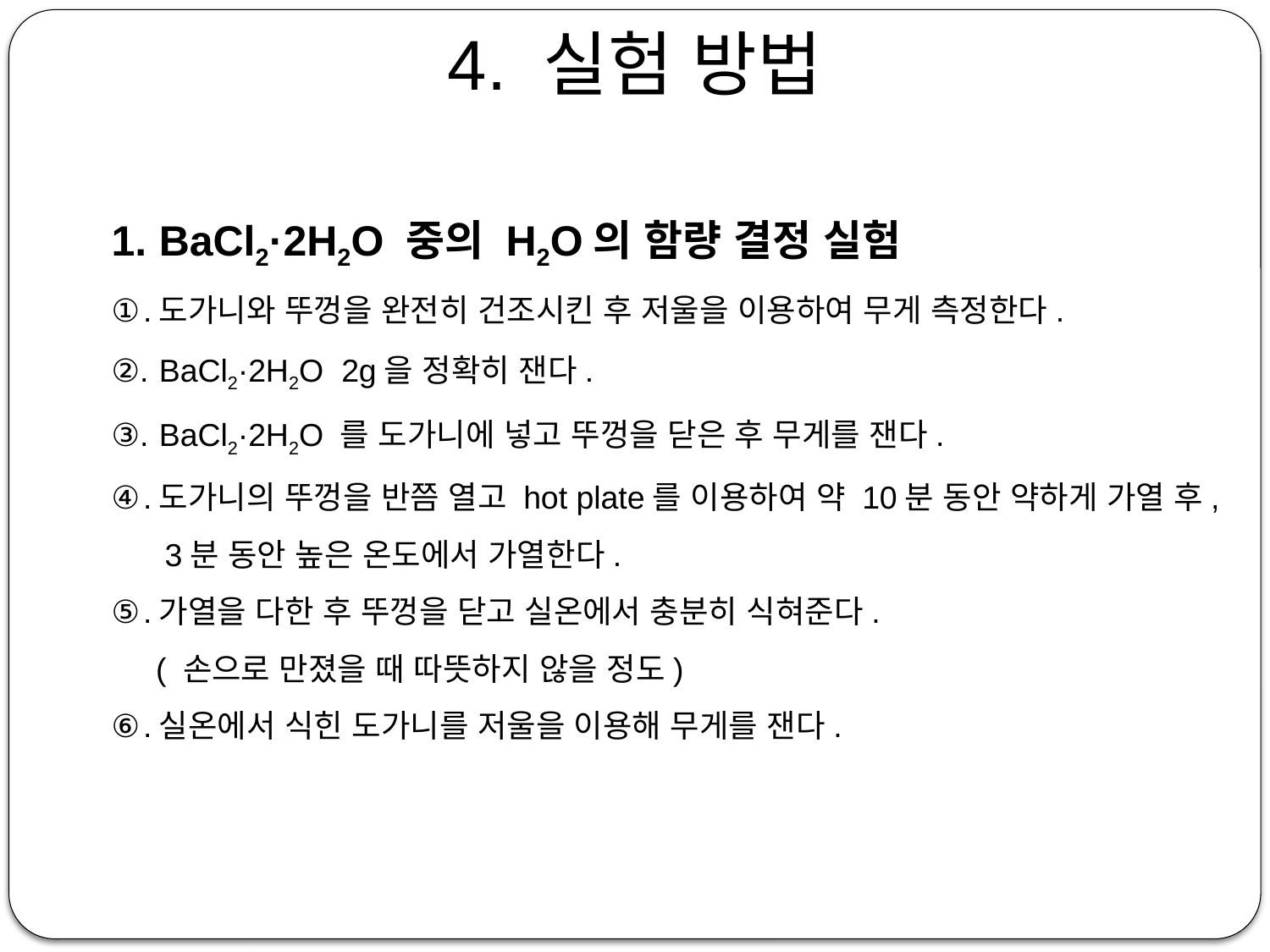

4. 실험 방법
BaCl2·2H2O 중의 H2O의 함량 결정 실험
도가니와 뚜껑을 완전히 건조시킨 후 저울을 이용하여 무게 측정한다.
BaCl2·2H2O  2g을 정확히 잰다.
BaCl2·2H2O 를 도가니에 넣고 뚜껑을 닫은 후 무게를 잰다.
도가니의 뚜껑을 반쯤 열고 hot plate를 이용하여 약 10분 동안 약하게 가열 후,
      3분 동안 높은 온도에서 가열한다.
가열을 다한 후 뚜껑을 닫고 실온에서 충분히 식혀준다.
     ( 손으로 만졌을 때 따뜻하지 않을 정도)
실온에서 식힌 도가니를 저울을 이용해 무게를 잰다.